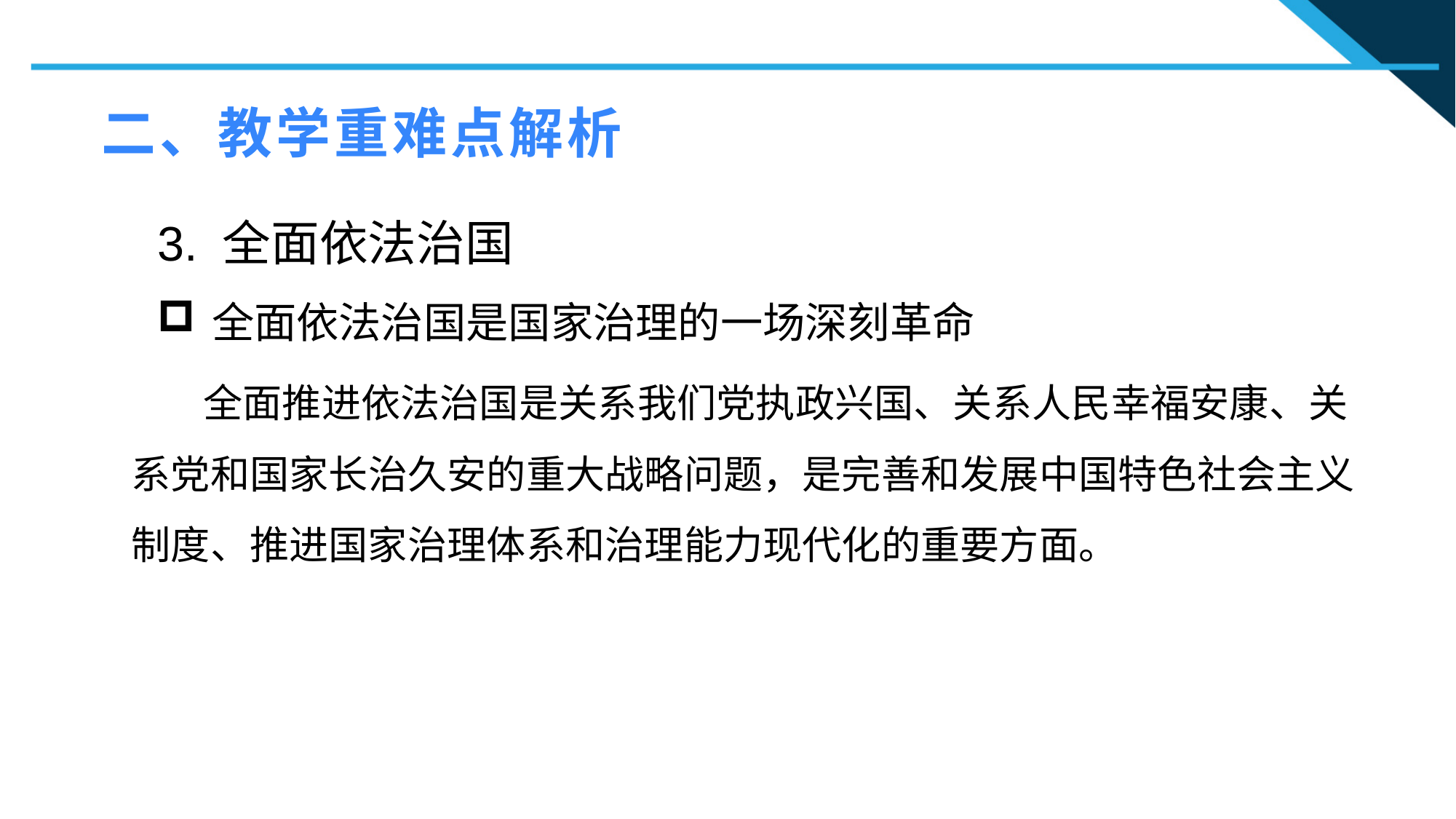

二、教学重难点解析
3. 全面依法治国
全面依法治国是国家治理的一场深刻革命

1
       全面推进依法治国是关系我们党执政兴国、关系人民幸福安康、关系党和国家长治久安的重大战略问题，是完善和发展中国特色社会主义制度、推进国家治理体系和治理能力现代化的重要方面。
2
2
n